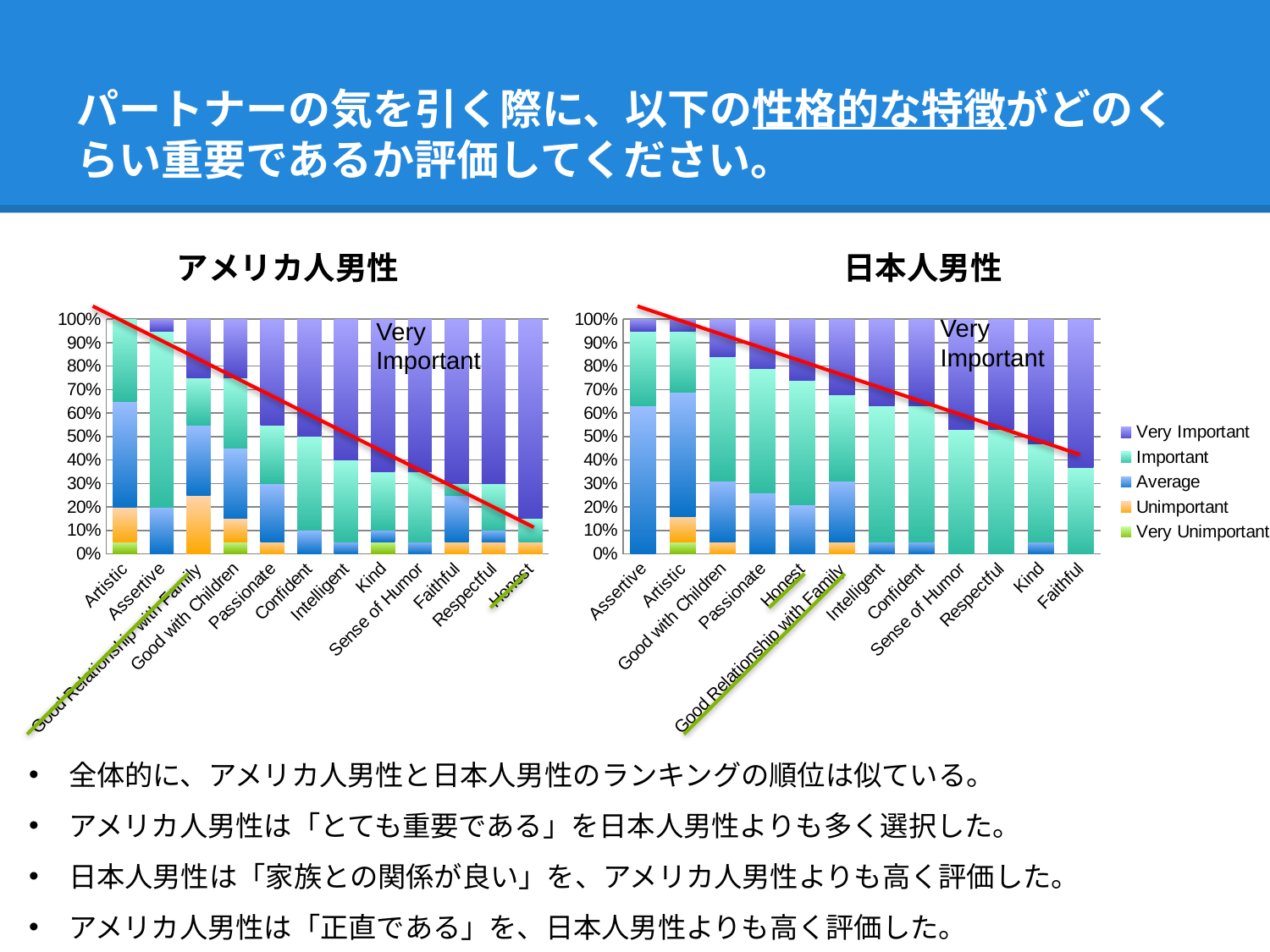

# パートナーの気を引く際に、以下の性格的な特徴がどのくらい重要であるか評価してください。

### Chart: アメリカ人男性

| Category | Very Unimportant | Unimportant | Average | Important | Very Important |
|---|---|---|---|---|---|
| Artistic | 5.0 | 15.0 | 45.0 | 35.0 | 0.0 |
| Assertive | 0.0 | 0.0 | 20.0 | 75.0 | 5.0 |
| Good Relationship with Family | 0.0 | 25.0 | 30.0 | 20.0 | 25.0 |
| Good with Children | 5.0 | 10.0 | 30.0 | 30.0 | 25.0 |
| Passionate | 0.0 | 5.0 | 25.0 | 25.0 | 45.0 |
| Confident | 0.0 | 0.0 | 10.0 | 40.0 | 50.0 |
| Intelligent | 0.0 | 0.0 | 5.0 | 35.0 | 60.0 |
| Kind | 5.0 | 0.0 | 5.0 | 25.0 | 65.0 |
| Sense of Humor | 0.0 | 0.0 | 5.0 | 30.0 | 65.0 |
| Faithful | 0.0 | 5.0 | 20.0 | 5.0 | 70.0 |
| Respectful | 0.0 | 5.0 | 5.0 | 20.0 | 70.0 |
| Honest | 0.0 | 5.0 | 0.0 | 10.0 | 85.0 |

### Chart: 日本人男性

| Category | Very Unimportant | Unimportant | Average | Important | Very Important |
|---|---|---|---|---|---|
| Assertive | 0.0 | 0.0 | 63.0 | 32.0 | 5.0 |
| Artistic | 5.0 | 11.0 | 53.0 | 26.0 | 5.0 |
| Good with Children | 0.0 | 5.0 | 26.0 | 53.0 | 16.0 |
| Passionate | 0.0 | 0.0 | 26.0 | 53.0 | 21.0 |
| Honest | 0.0 | 0.0 | 21.0 | 53.0 | 26.0 |
| Good Relationship with Family | 0.0 | 5.0 | 26.0 | 37.0 | 32.0 |
| Intelligent | 0.0 | 0.0 | 5.0 | 58.0 | 37.0 |
| Confident | 0.0 | 0.0 | 5.0 | 58.0 | 37.0 |
| Sense of Humor | 0.0 | 0.0 | 0.0 | 53.0 | 47.0 |
| Respectful | 0.0 | 0.0 | 0.0 | 53.0 | 47.0 |
| Kind | 0.0 | 0.0 | 5.0 | 42.0 | 53.0 |
| Faithful | 0.0 | 0.0 | 0.0 | 37.0 | 63.0 |
Very Important
Very Important
全体的に、アメリカ人男性と日本人男性のランキングの順位は似ている。
アメリカ人男性は「とても重要である」を日本人男性よりも多く選択した。
日本人男性は「家族との関係が良い」を、アメリカ人男性よりも高く評価した。
アメリカ人男性は「正直である」を、日本人男性よりも高く評価した。